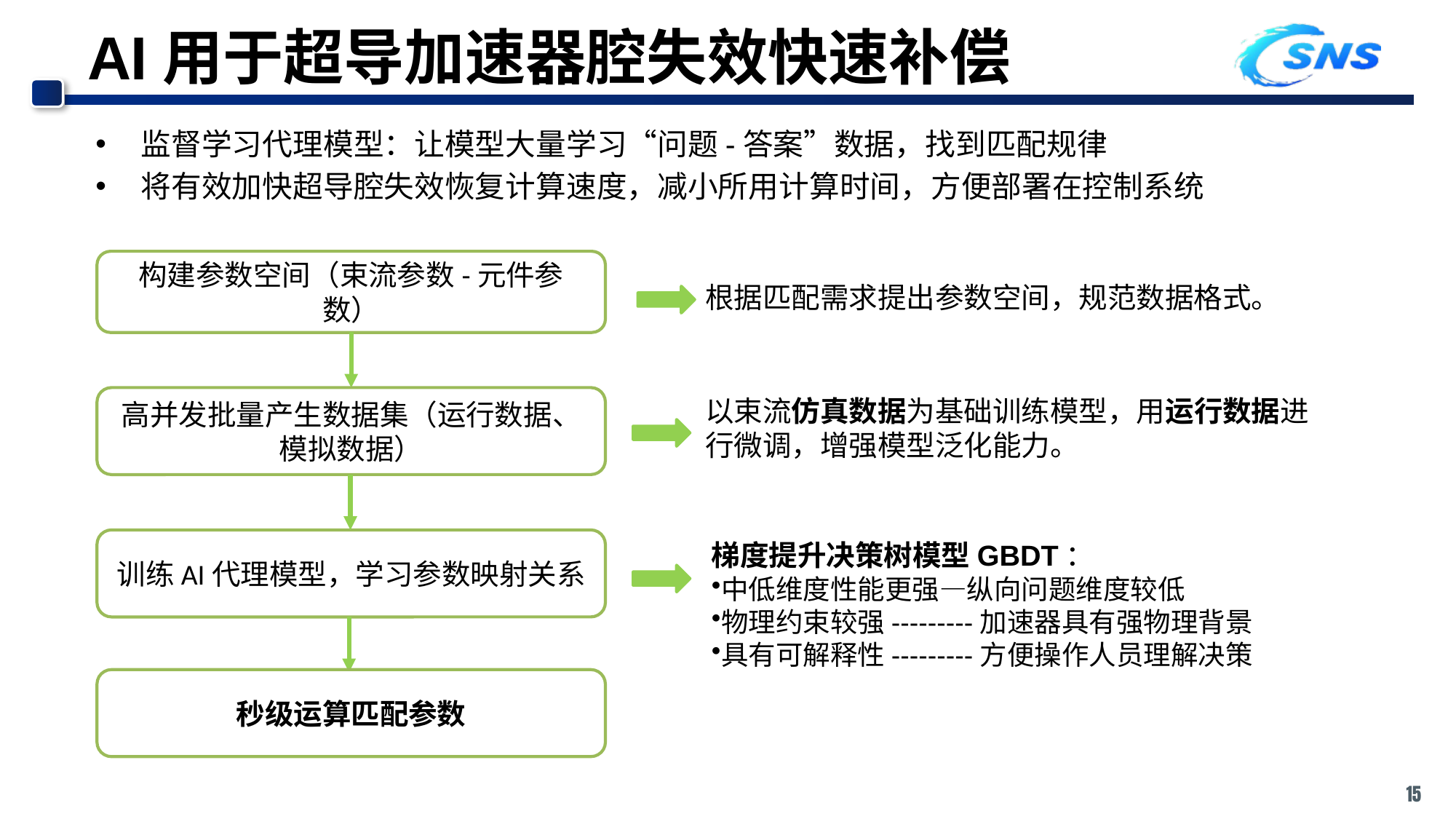

# AI用于超导加速器腔失效快速补偿
监督学习代理模型：让模型大量学习“问题-答案”数据，找到匹配规律
将有效加快超导腔失效恢复计算速度，减小所用计算时间，方便部署在控制系统
构建参数空间（束流参数-元件参数）
根据匹配需求提出参数空间，规范数据格式。

高并发批量产生数据集（运行数据、模拟数据）
以束流仿真数据为基础训练模型，用运行数据进行微调，增强模型泛化能力。

训练AI代理模型，学习参数映射关系
梯度提升决策树模型GBDT：
中低维度性能更强—纵向问题维度较低
物理约束较强---------加速器具有强物理背景
具有可解释性---------方便操作人员理解决策

秒级运算匹配参数
15